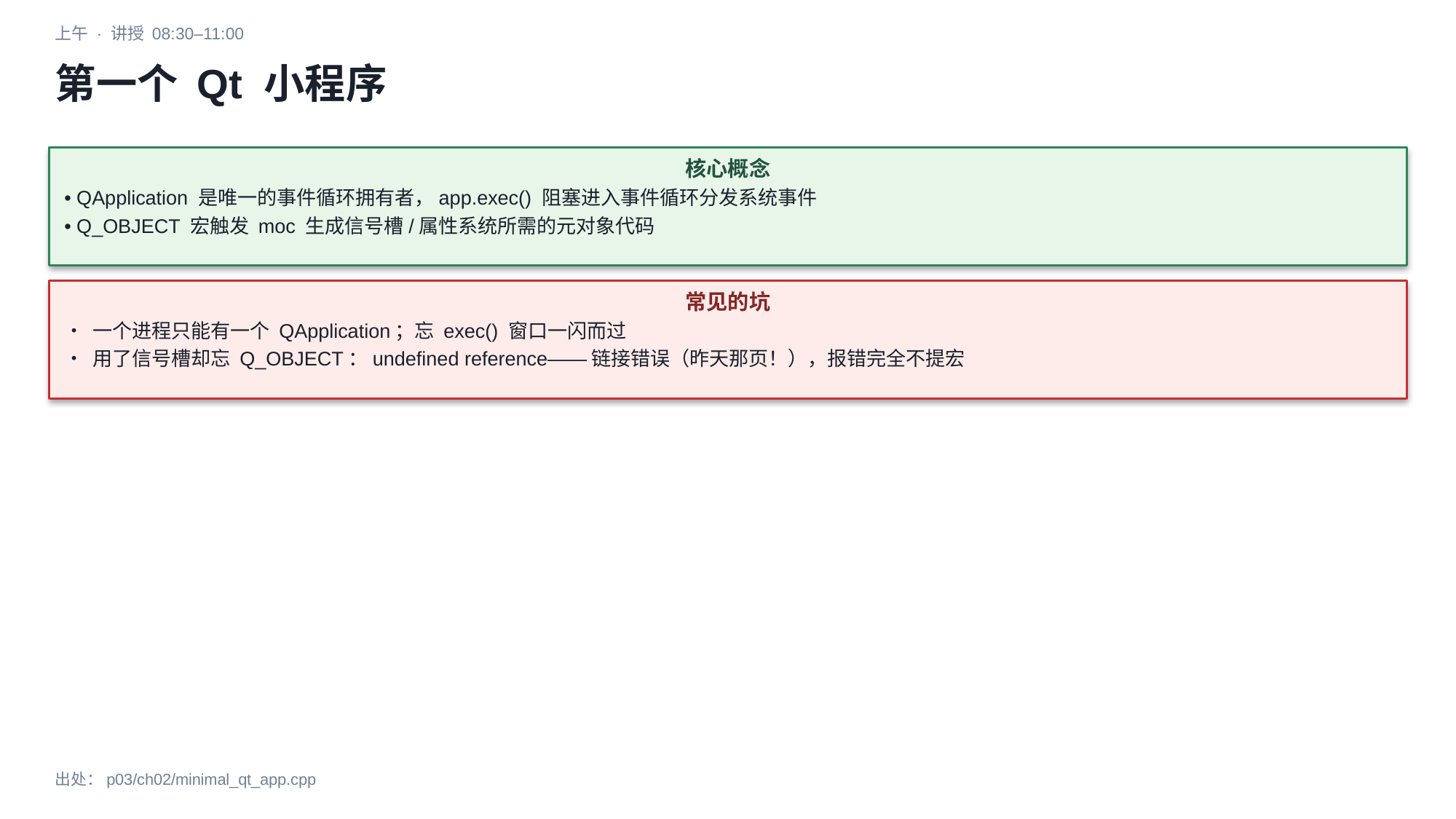

上午 · 讲授 08:30–11:00
第一个 Qt 小程序
核心概念
• QApplication 是唯一的事件循环拥有者，app.exec() 阻塞进入事件循环分发系统事件
• Q_OBJECT 宏触发 moc 生成信号槽/属性系统所需的元对象代码
常见的坑
• 一个进程只能有一个 QApplication；忘 exec() 窗口一闪而过
• 用了信号槽却忘 Q_OBJECT：undefined reference——链接错误（昨天那页！），报错完全不提宏
出处：p03/ch02/minimal_qt_app.cpp